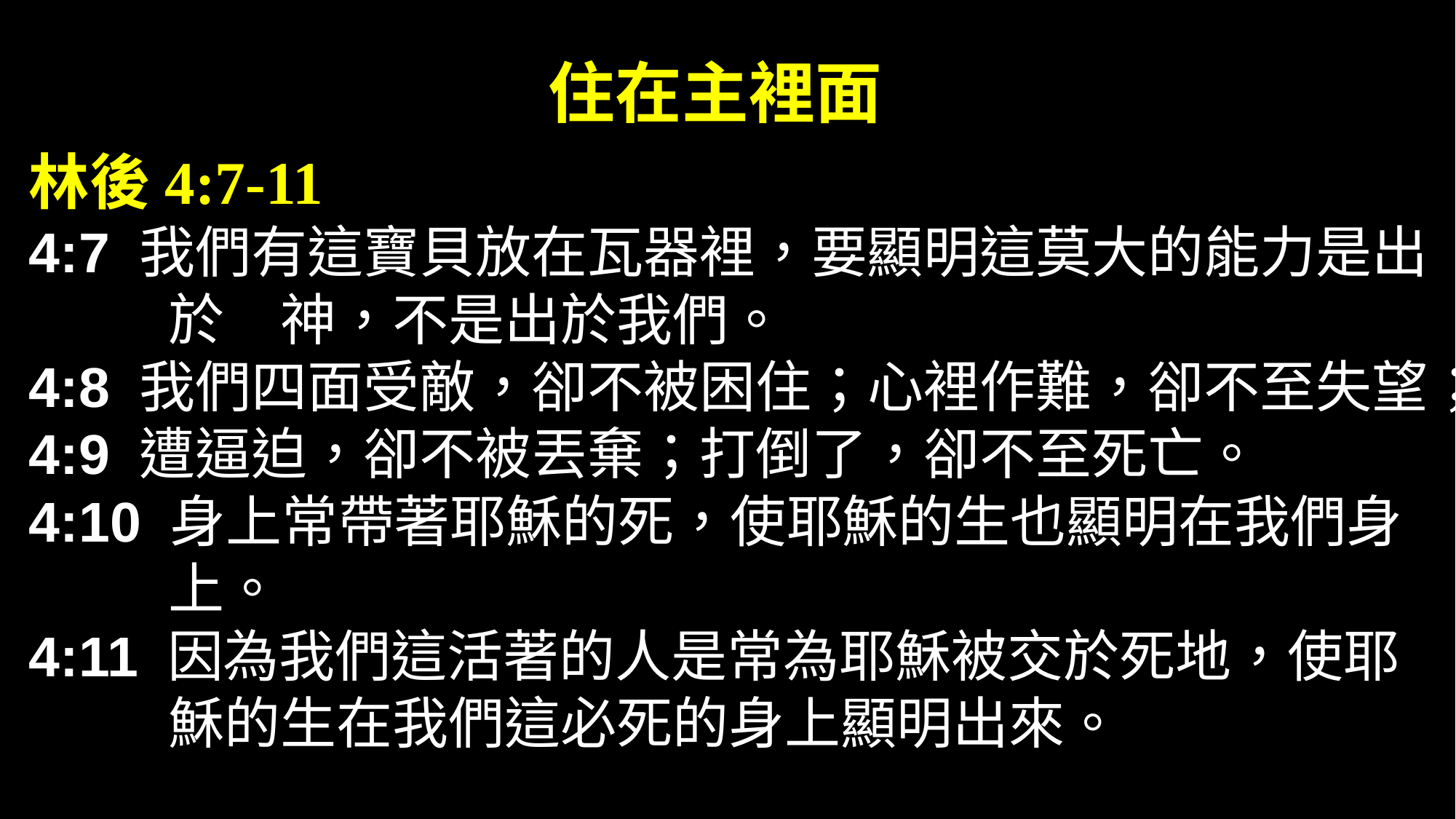

# 住在主裡面
林後4:7-11
4:7 我們有這寶貝放在瓦器裡，要顯明這莫大的能力是出於　神，不是出於我們。
4:8 我們四面受敵，卻不被困住；心裡作難，卻不至失望；
4:9 遭逼迫，卻不被丟棄；打倒了，卻不至死亡。
4:10 身上常帶著耶穌的死，使耶穌的生也顯明在我們身上。
4:11 因為我們這活著的人是常為耶穌被交於死地，使耶穌的生在我們這必死的身上顯明出來。